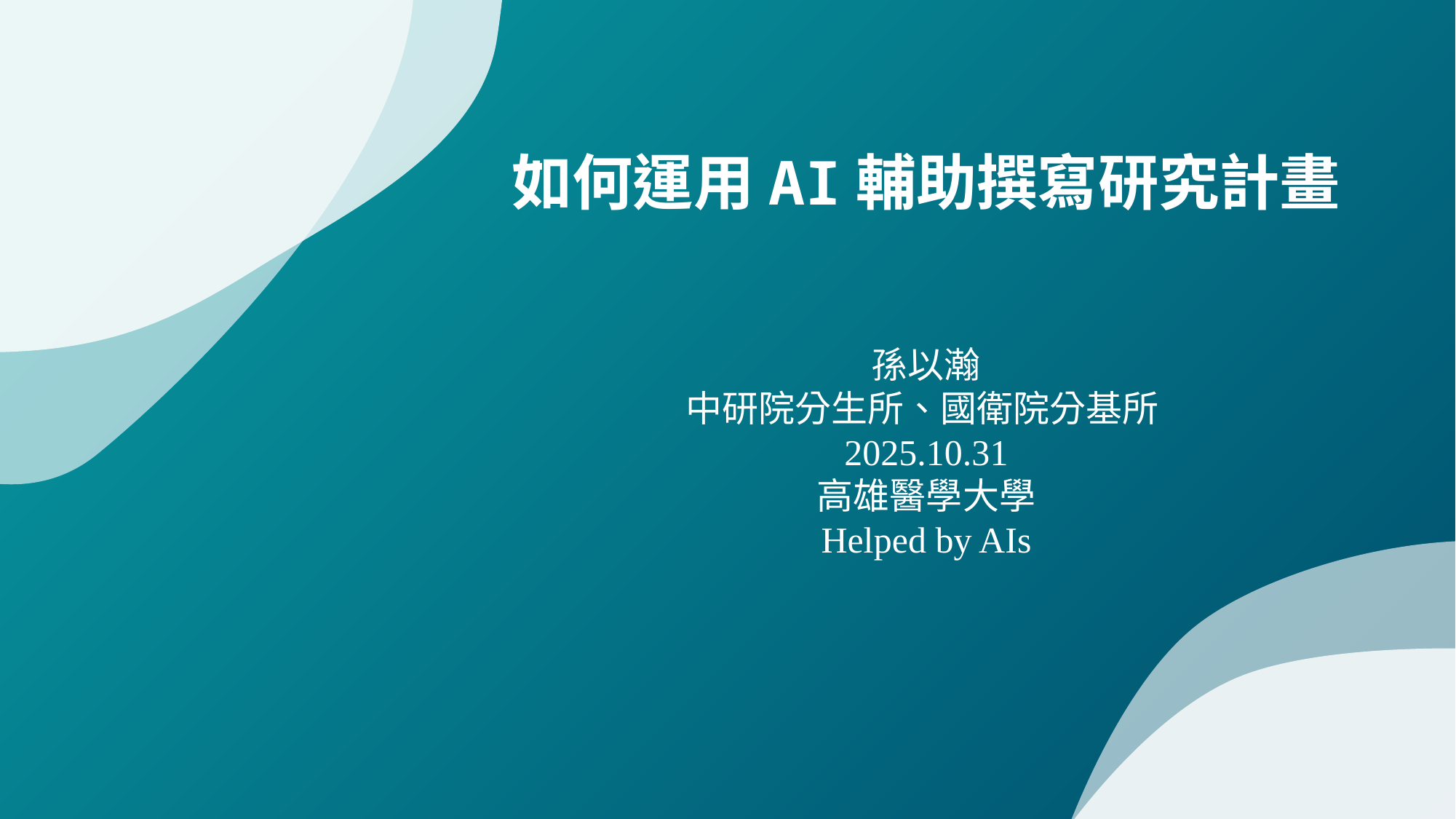

如何運用AI輔助撰寫研究計畫
孫以瀚
中研院分生所、國衛院分基所2025.10.31
高雄醫學大學
Helped by AIs